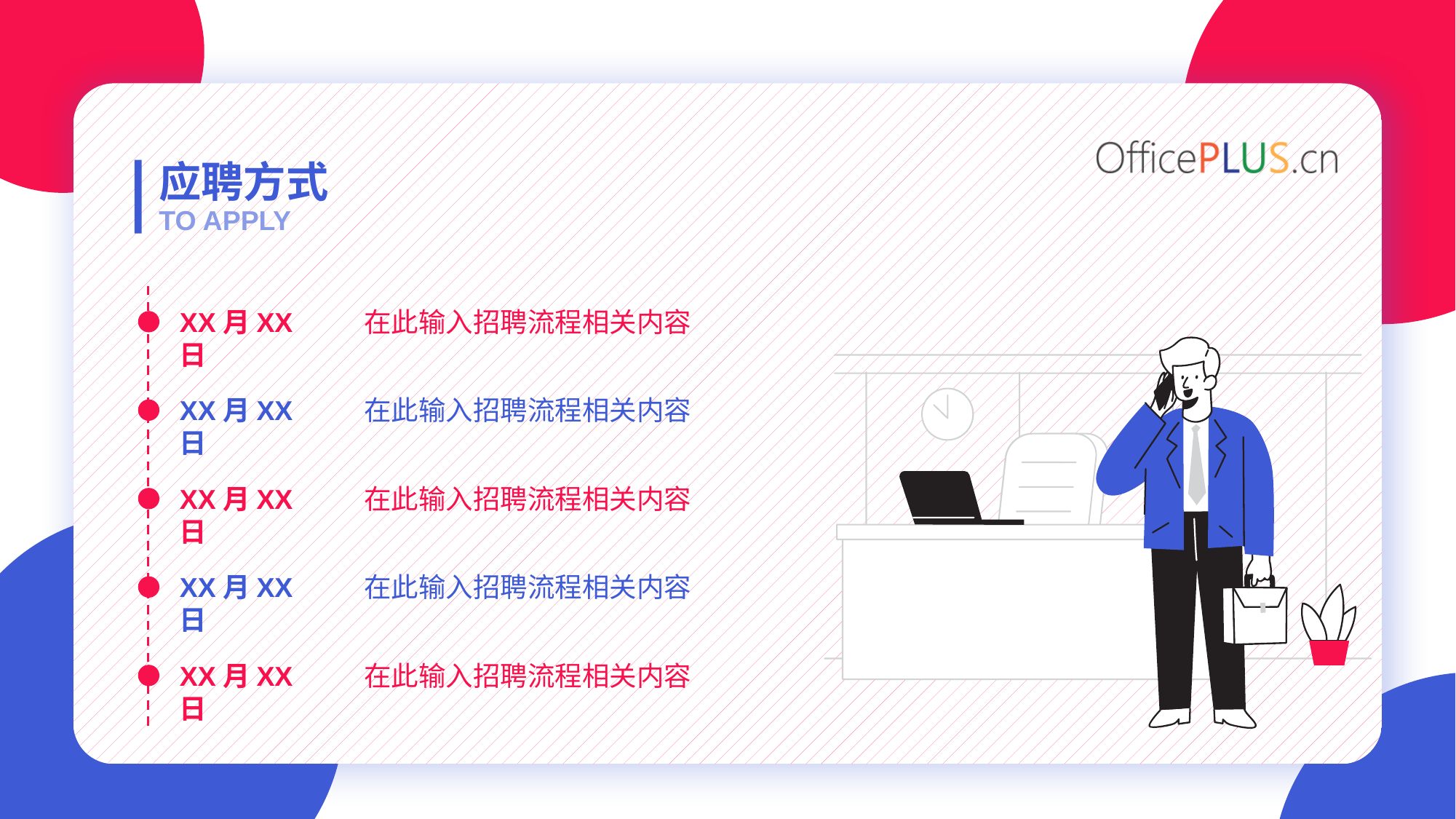

应聘方式

TO APPLY
XX月XX日
在此输入招聘流程相关内容

XX月XX日
在此输入招聘流程相关内容

XX月XX日
在此输入招聘流程相关内容

XX月XX日
在此输入招聘流程相关内容

XX月XX日
在此输入招聘流程相关内容